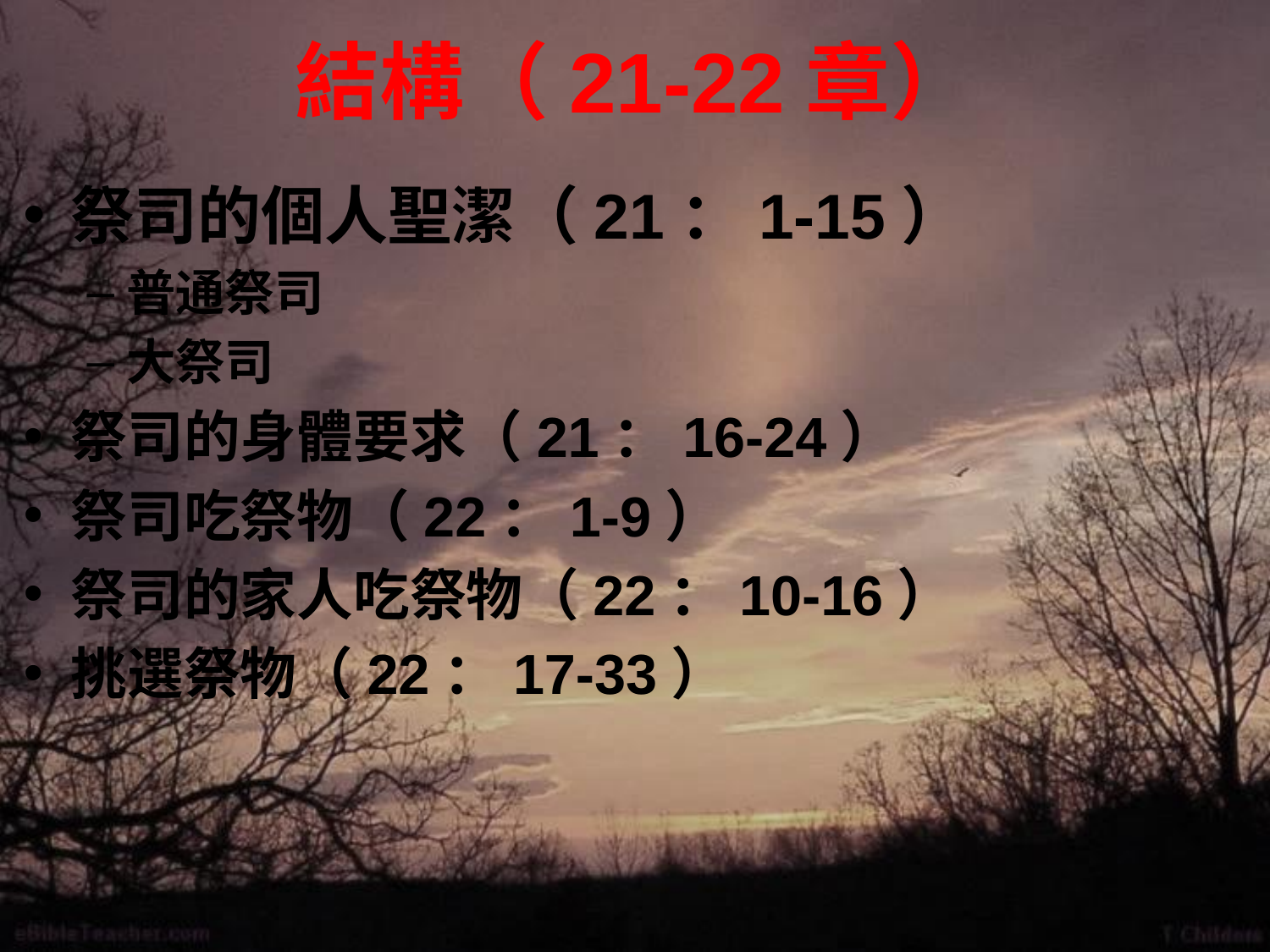

# 結構（21-22章）
祭司的個人聖潔（21：1-15）
普通祭司
大祭司
祭司的身體要求（21：16-24）
祭司吃祭物（22：1-9）
祭司的家人吃祭物（22：10-16）
挑選祭物（22：17-33）